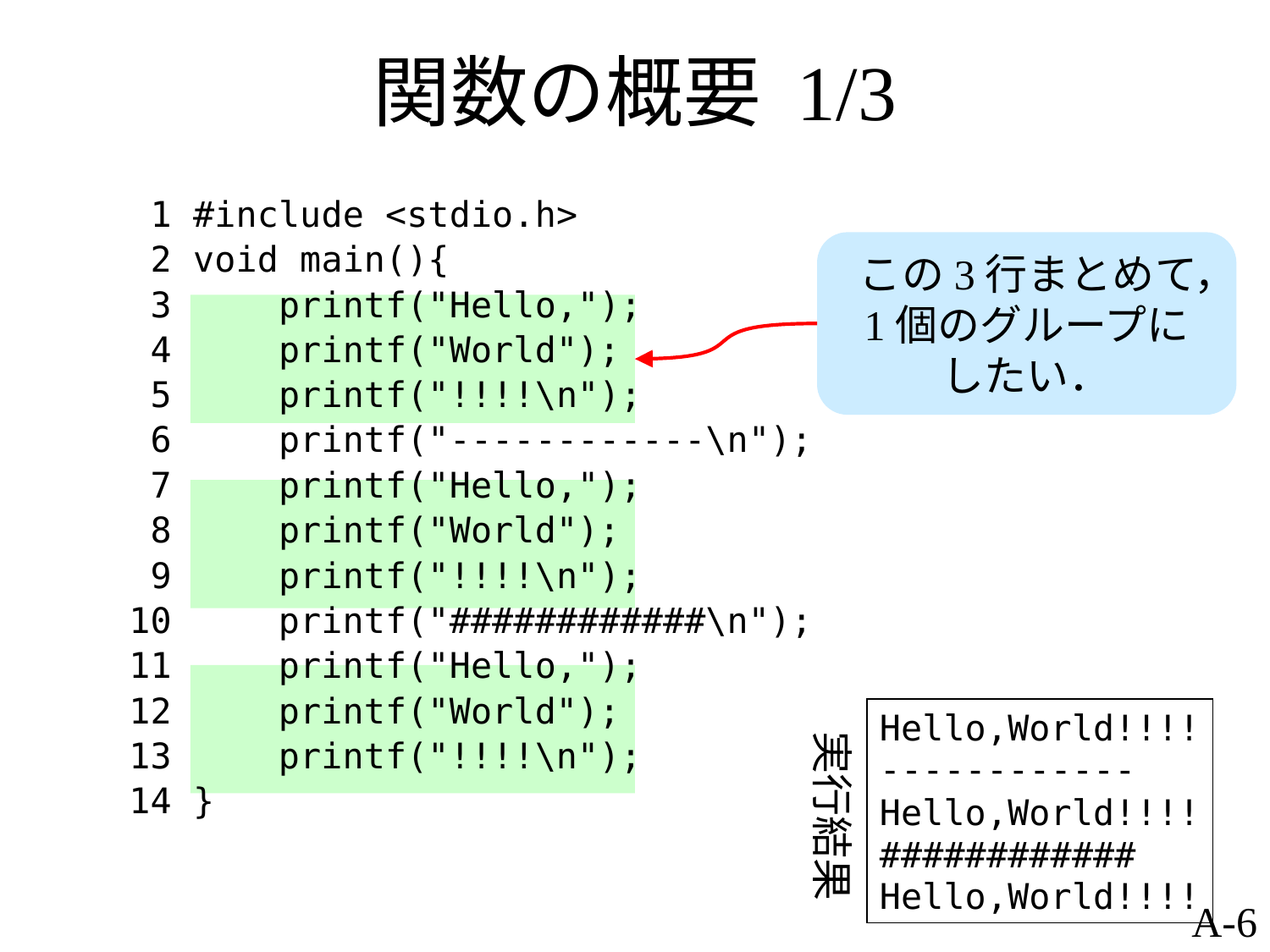

# 関数の概要 1/3
 1 #include <stdio.h>
 2 void main(){
 3     printf("Hello,");
 4     printf("World");
 5     printf("!!!!\n");
 6     printf("------------\n");
 7     printf("Hello,");
 8     printf("World");
 9     printf("!!!!\n");
10     printf("############\n");
11     printf("Hello,");
12     printf("World");
13     printf("!!!!\n");
14 }
この3行まとめて，
1個のグループに
したい．

Hello,World!!!!
------------
Hello,World!!!!
############
Hello,World!!!!
実行結果
A-6